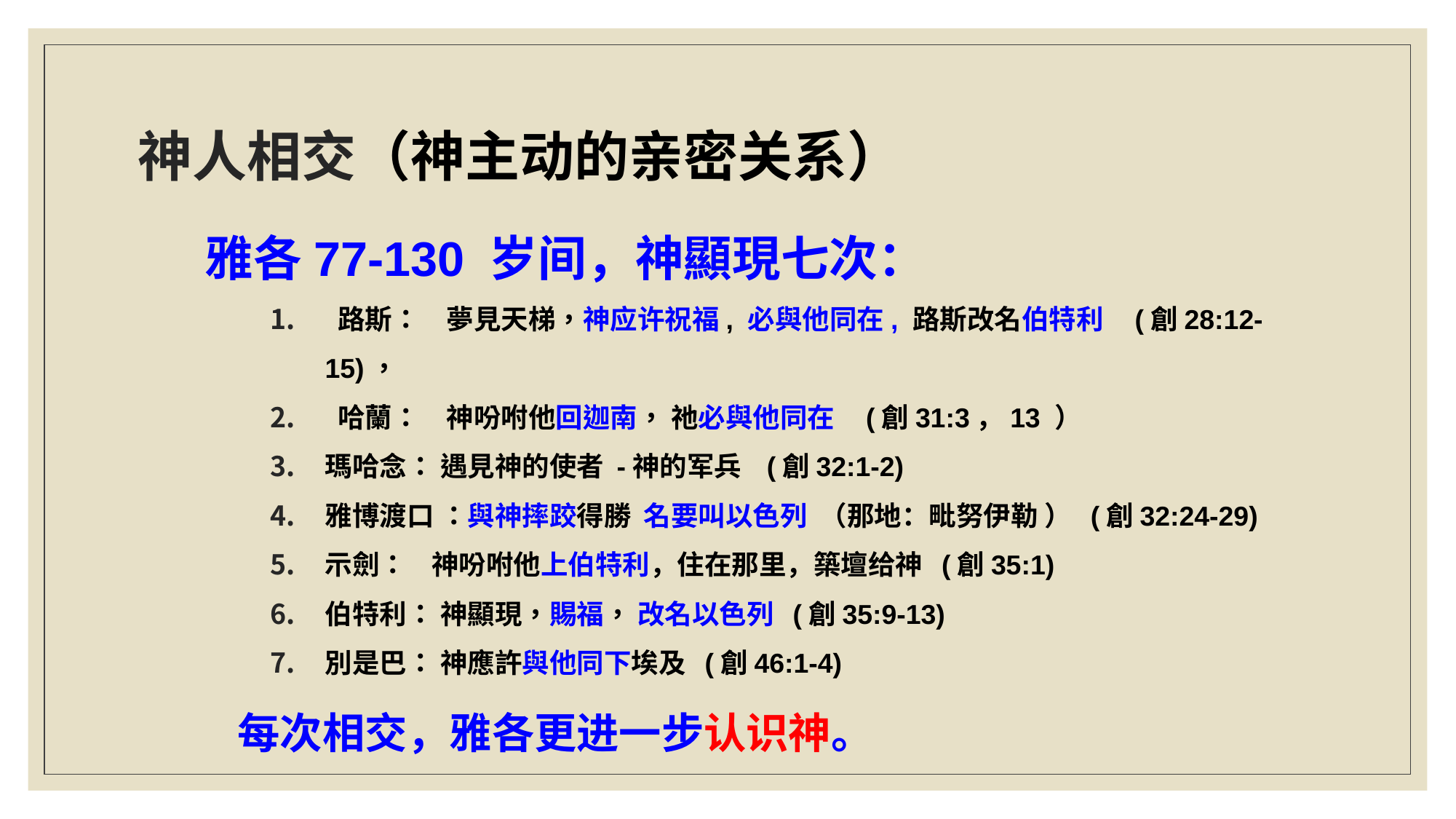

# 神人相交（神主动的亲密关系）
雅各77-130 岁间，神顯現七次：
 路斯：	  夢見天梯，神应许祝福, 必與他同在, 路斯改名伯特利    (創28:12-15)，
 哈蘭：	  神吩咐他回迦南， 祂必與他同在    (創31:3，13 ）
瑪哈念： 遇見神的使者 -神的军兵   (創32:1-2)
雅博渡口 ：與神摔跤得勝  名要叫以色列  （那地：毗努伊勒 ）  (創32:24-29)
示劍：    神吩咐他上伯特利，住在那里，築壇给神  (創35:1)
伯特利： 神顯現，賜福， 改名以色列  (創35:9-13)
別是巴： 神應許與他同下埃及  (創46:1-4)

每次相交，雅各更进一步认识神。